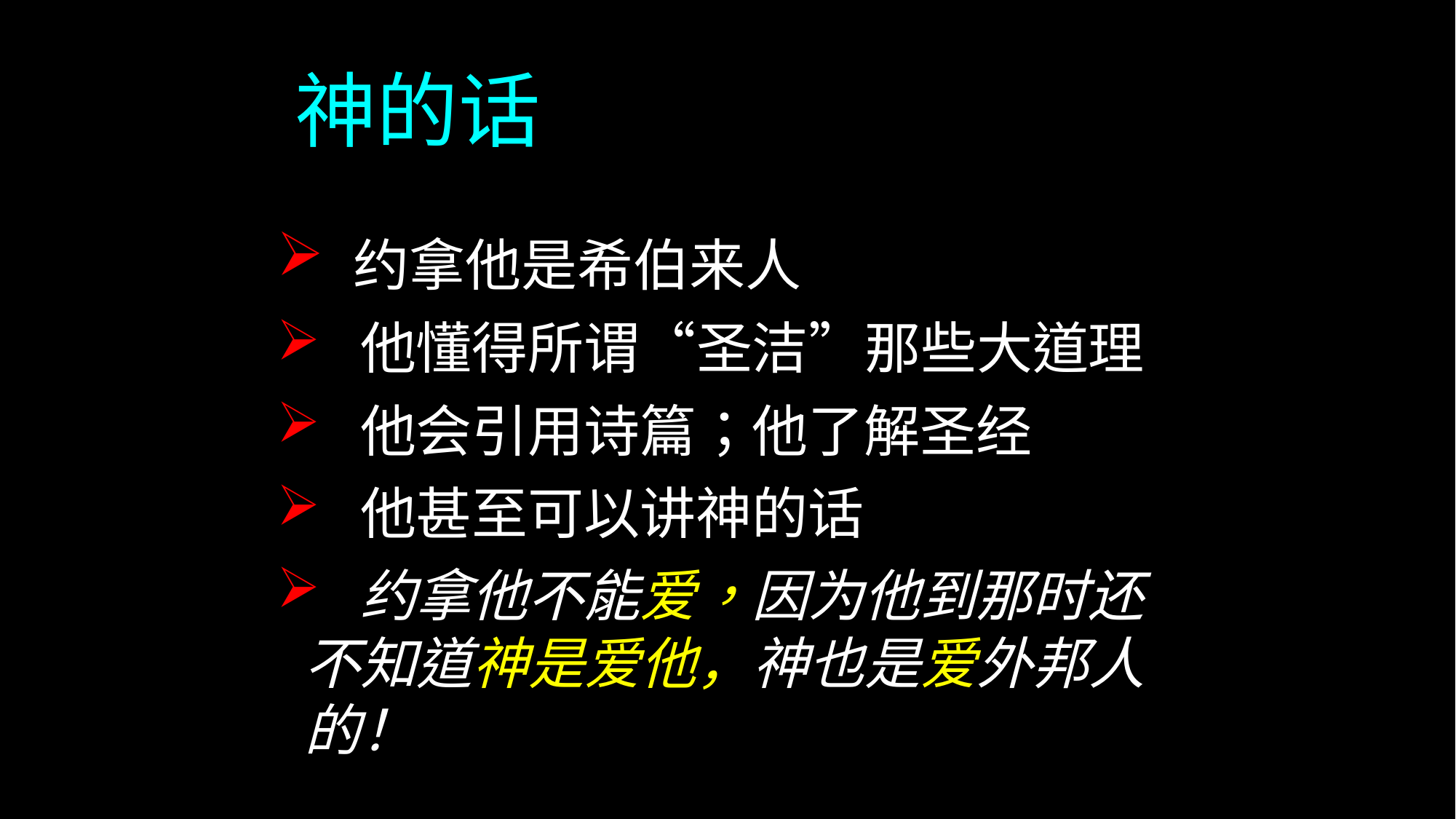

# 神的话

 约拿他是希伯来人
  他懂得所谓“圣洁”那些大道理
  他会引用诗篇；他了解圣经
  他甚至可以讲神的话
  约拿他不能爱，因为他到那时还不知道神是爱他，神也是爱外邦人的！